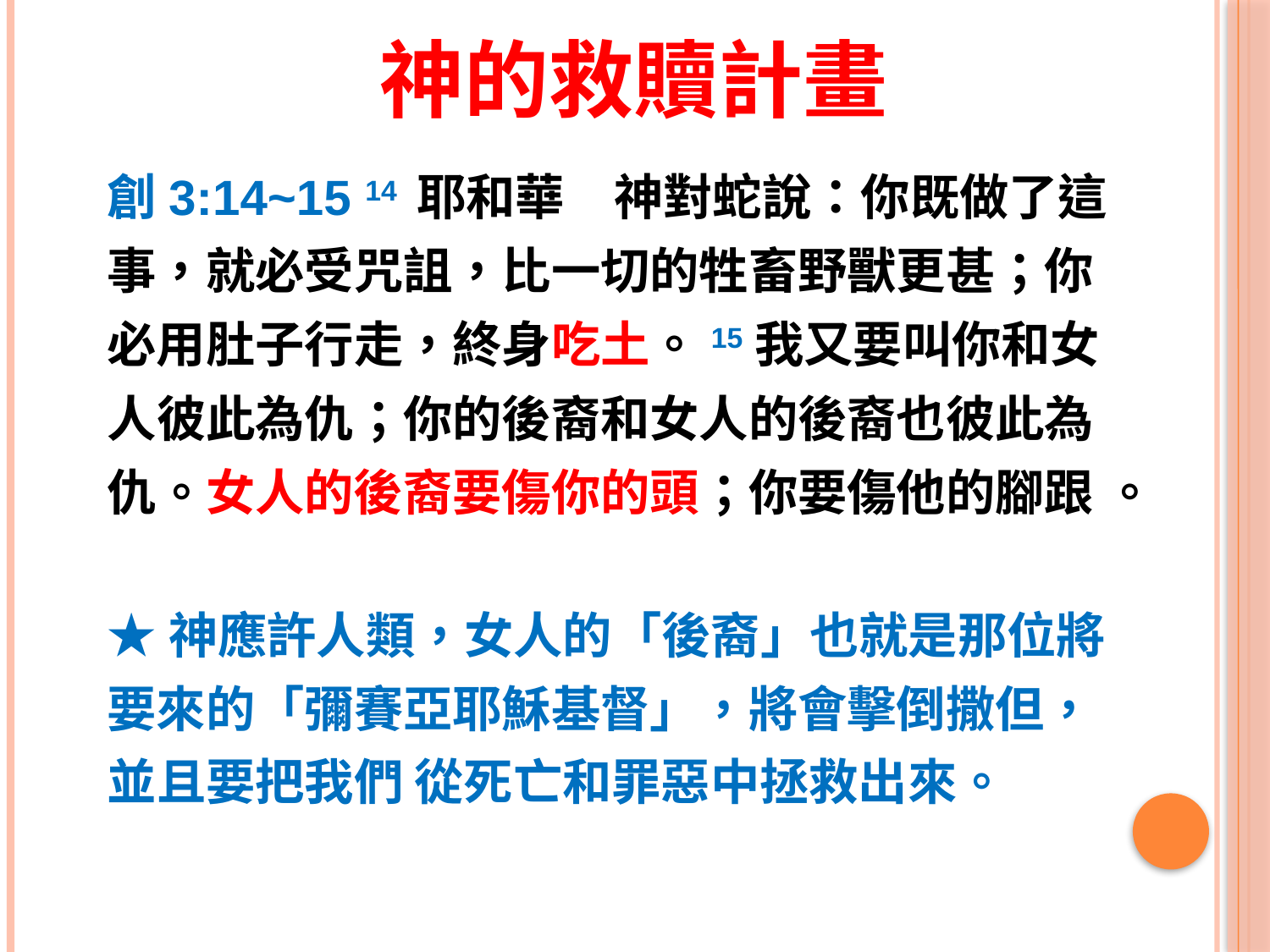

# 神的救贖計畫
創3:14~15 14 耶和華　神對蛇說：你既做了這
事，就必受咒詛，比一切的牲畜野獸更甚；你
必用肚子行走，終身吃土。15我又要叫你和女
人彼此為仇；你的後裔和女人的後裔也彼此為
仇。女人的後裔要傷你的頭；你要傷他的腳跟 。

★神應許人類，女人的「後裔」也就是那位將
要來的「彌賽亞耶穌基督」，將會擊倒撒但，
並且要把我們 從死亡和罪惡中拯救出來。